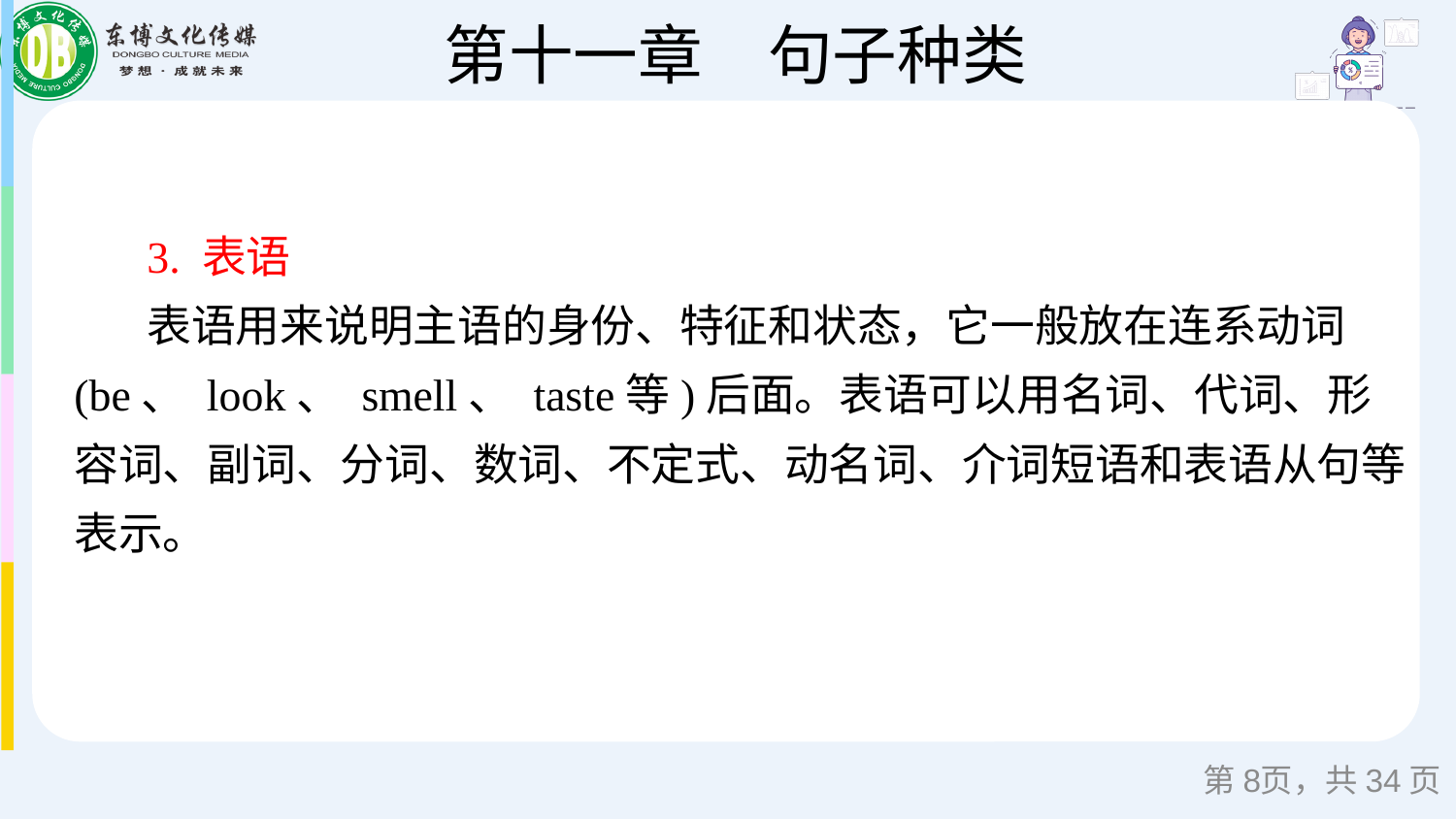

3. 表语
表语用来说明主语的身份、特征和状态，它一般放在连系动词(be、 look、 smell、 taste等)后面。表语可以用名词、代词、形容词、副词、分词、数词、不定式、动名词、介词短语和表语从句等表示。
第8页，共34页